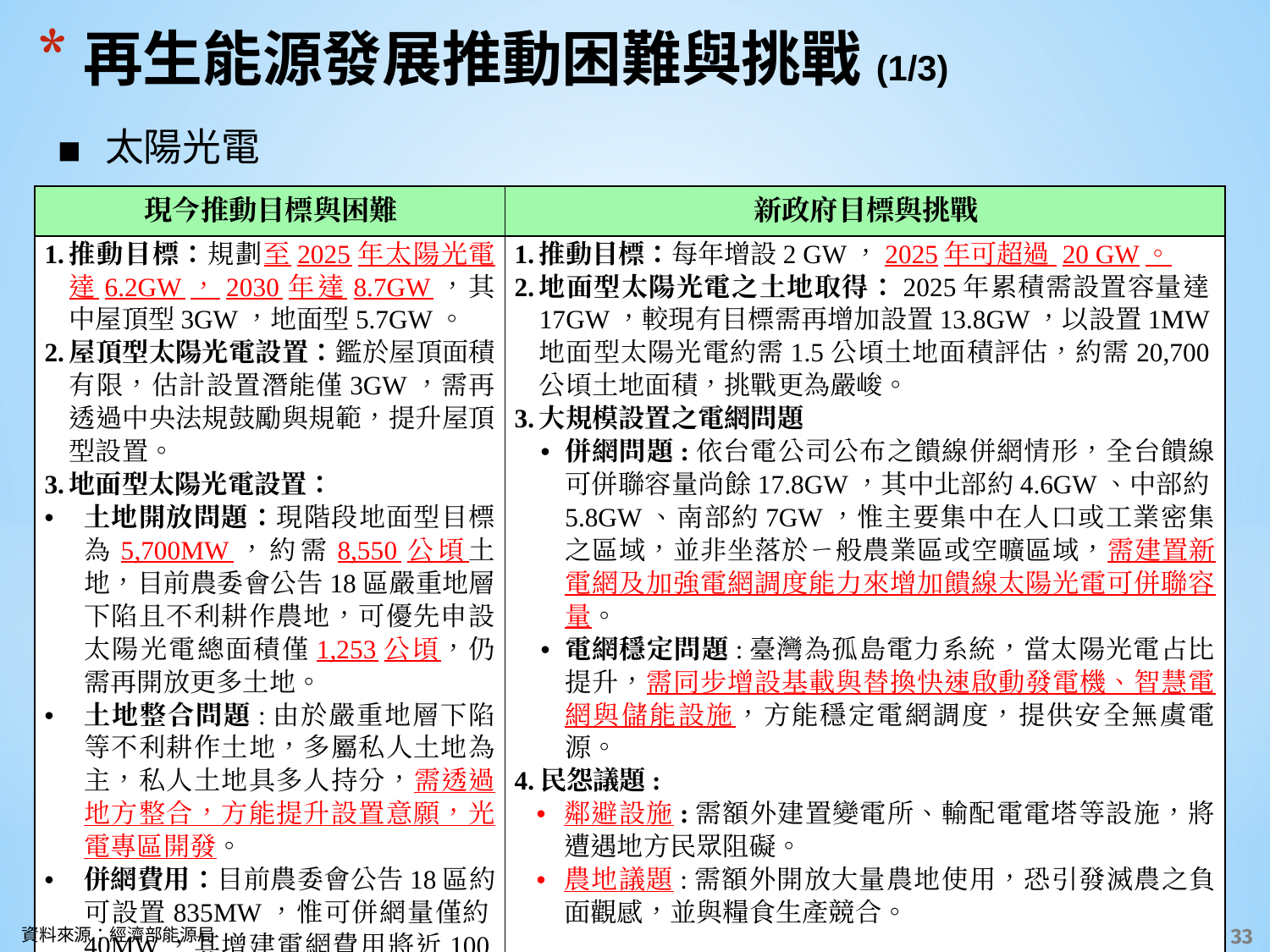

# 再生能源發展推動困難與挑戰(1/3)
太陽光電
| 現今推動目標與困難 | 新政府目標與挑戰 |
| --- | --- |
| 推動目標：規劃至2025年太陽光電達6.2GW，2030年達8.7GW，其中屋頂型3GW，地面型5.7GW。 屋頂型太陽光電設置：鑑於屋頂面積有限，估計設置潛能僅3GW，需再透過中央法規鼓勵與規範，提升屋頂型設置。 地面型太陽光電設置： 土地開放問題：現階段地面型目標為5,700MW，約需8,550公頃土地，目前農委會公告18區嚴重地層下陷且不利耕作農地，可優先申設太陽光電總面積僅1,253公頃，仍需再開放更多土地。 土地整合問題:由於嚴重地層下陷等不利耕作土地，多屬私人土地為主，私人土地具多人持分，需透過地方整合，方能提升設置意願，光電專區開發。 併網費用：目前農委會公告18區約可設置835MW，惟可併網量僅約40MW，其增建電網費用將近100億元。 | 推動目標：每年增設2 GW，2025年可超過 20 GW。 地面型太陽光電之土地取得：2025年累積需設置容量達17GW，較現有目標需再增加設置13.8GW，以設置1MW地面型太陽光電約需1.5公頃土地面積評估，約需20,700公頃土地面積，挑戰更為嚴峻。 大規模設置之電網問題 併網問題:依台電公司公布之饋線併網情形，全台饋線可併聯容量尚餘17.8GW，其中北部約4.6GW、中部約5.8GW、南部約7GW，惟主要集中在人口或工業密集之區域，並非坐落於ㄧ般農業區或空曠區域，需建置新電網及加強電網調度能力來增加饋線太陽光電可併聯容量。 電網穩定問題:臺灣為孤島電力系統，當太陽光電占比提升，需同步增設基載與替換快速啟動發電機、智慧電網與儲能設施，方能穩定電網調度，提供安全無虞電源。 4.民怨議題: 鄰避設施:需額外建置變電所、輸配電電塔等設施，將遭遇地方民眾阻礙。 農地議題:需額外開放大量農地使用，恐引發滅農之負面觀感，並與糧食生產競合。 |
資料來源：經濟部能源局
33